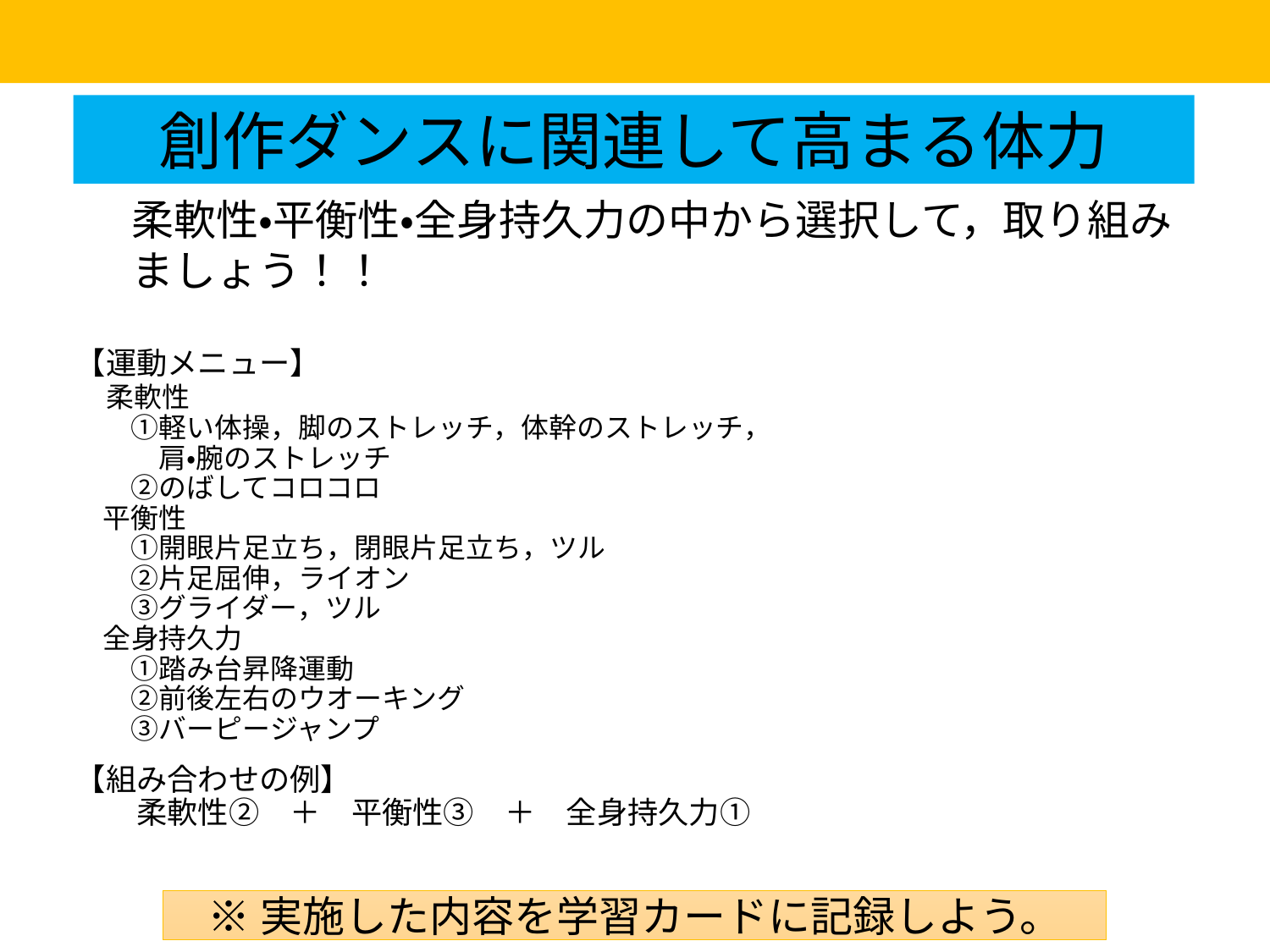

創作ダンスに関連して高まる体力
柔軟性・平衡性・全身持久力の中から選択して，取り組みましょう！！
# 【運動メニュー】 　柔軟性 　　①軽い体操，脚のストレッチ，体幹のストレッチ， 　　　肩・腕のストレッチ 　　②のばしてコロコロ 　平衡性 　　①開眼片足立ち，閉眼片足立ち，ツル 　　②片足屈伸，ライオン　 　　③グライダー，ツル 　全身持久力 　　①踏み台昇降運動 　　②前後左右のウオーキング 　　③バーピージャンプ 【組み合わせの例】 　　柔軟性②　＋　平衡性③　＋　全身持久力①
※実施した内容を学習カードに記録しよう。